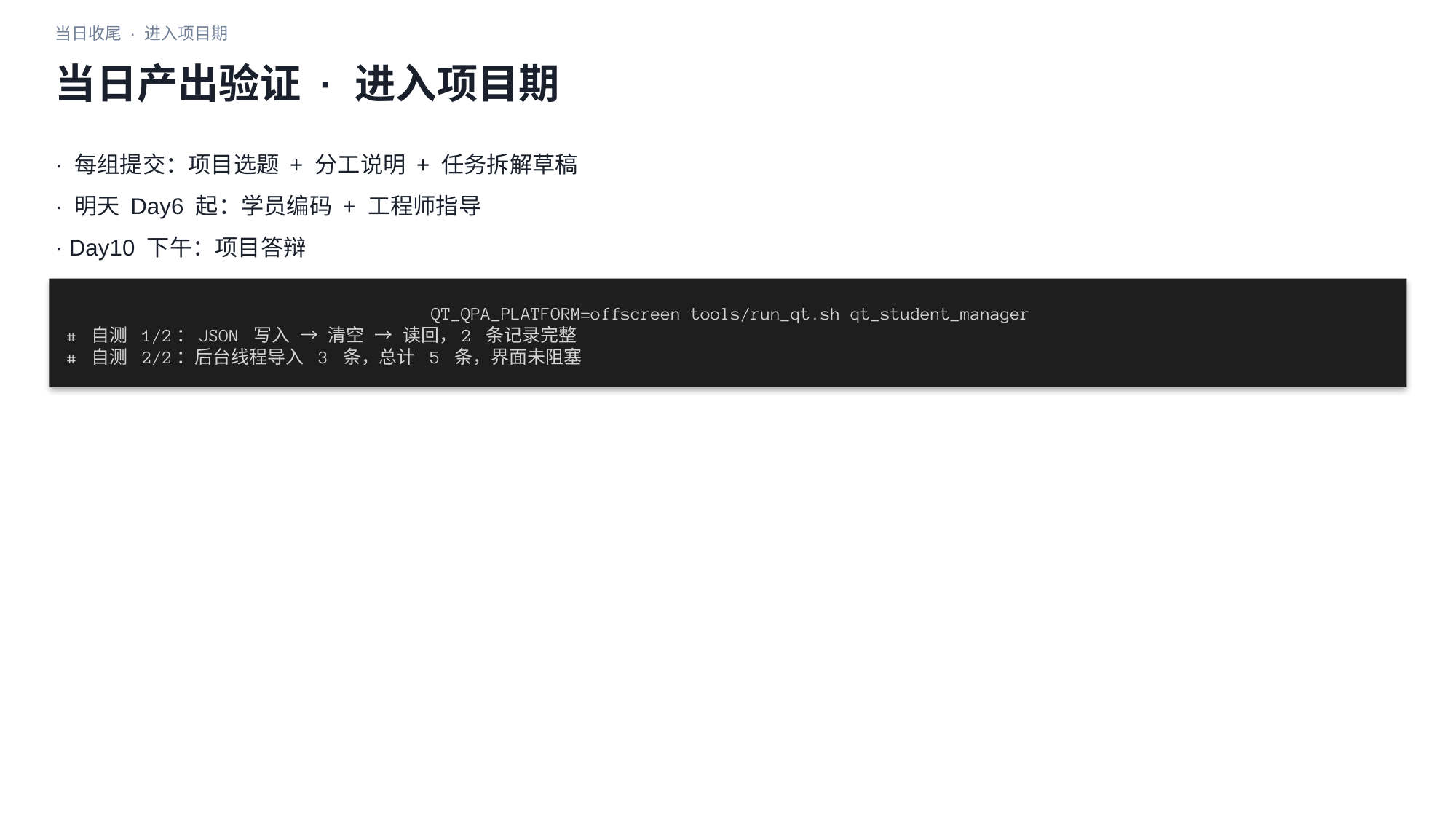

当日收尾 · 进入项目期
当日产出验证 · 进入项目期
· 每组提交：项目选题 + 分工说明 + 任务拆解草稿
· 明天 Day6 起：学员编码 + 工程师指导
· Day10 下午：项目答辩
QT_QPA_PLATFORM=offscreen tools/run_qt.sh qt_student_manager
# 自测 1/2：JSON 写入 → 清空 → 读回，2 条记录完整
# 自测 2/2：后台线程导入 3 条，总计 5 条，界面未阻塞